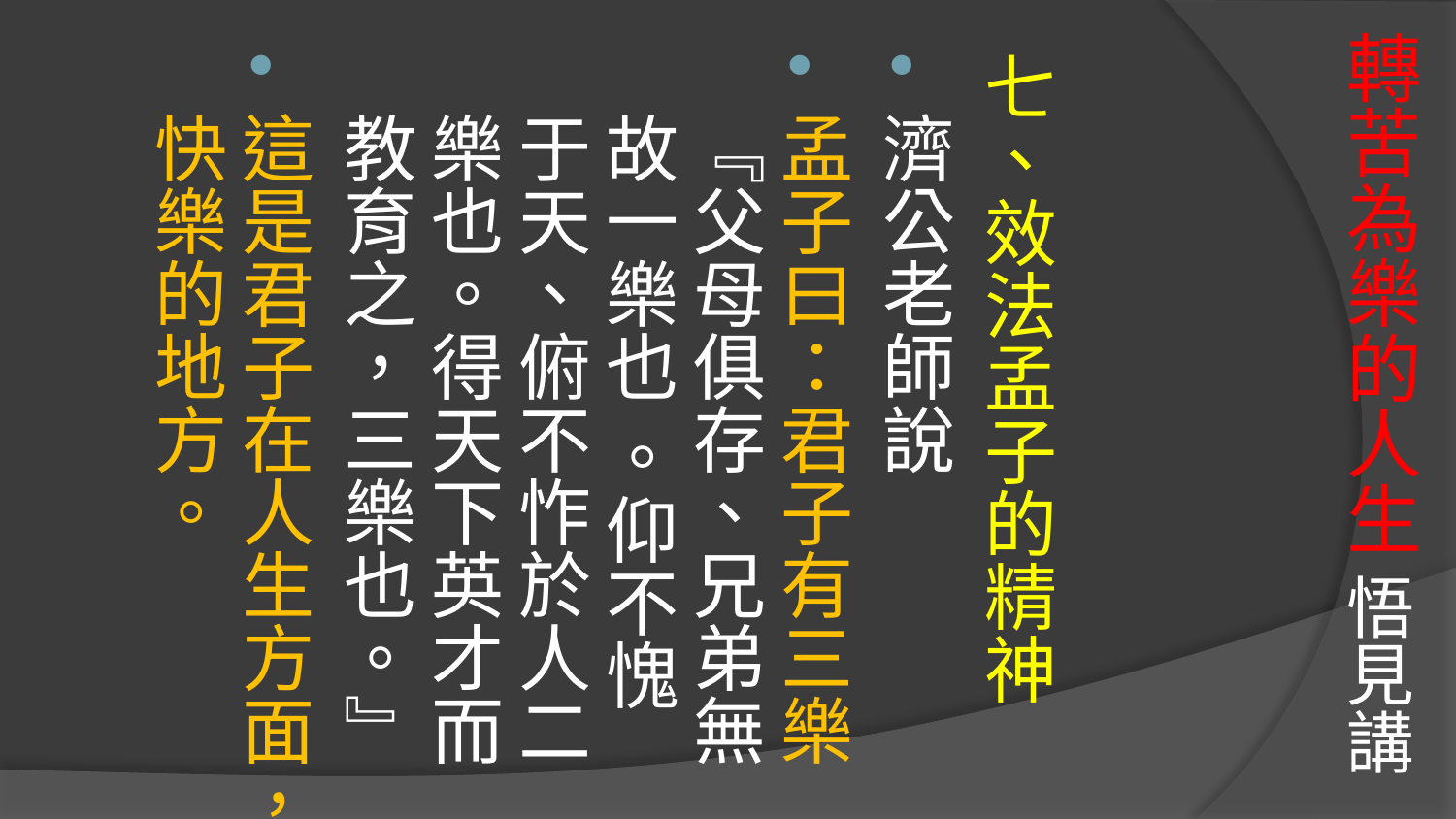

# 轉苦為樂的人生 悟見講
七、效法孟子的精神
濟公老師說
孟子曰：君子有三樂『父母俱存、兄弟無故一樂也 。仰不愧于天、俯不怍於人二樂也。得天下英才而教育之，三樂也。』
這是君子在人生方面，快樂的地方。